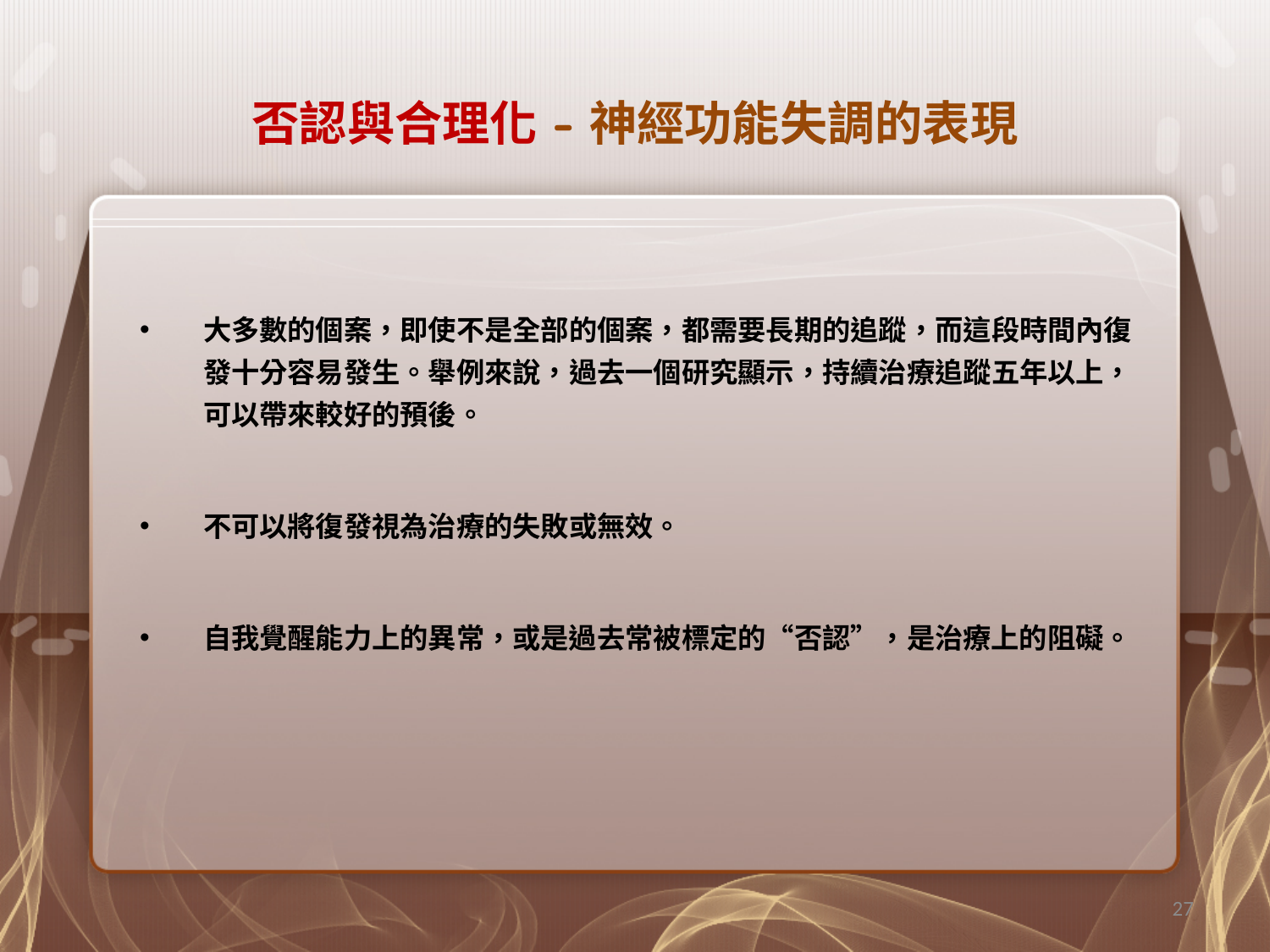

否認與合理化-神經功能失調的表現
大多數的個案，即使不是全部的個案，都需要長期的追蹤，而這段時間內復發十分容易發生。舉例來說，過去一個研究顯示，持續治療追蹤五年以上，可以帶來較好的預後。

不可以將復發視為治療的失敗或無效。

自我覺醒能力上的異常，或是過去常被標定的“否認”，是治療上的阻礙。

27